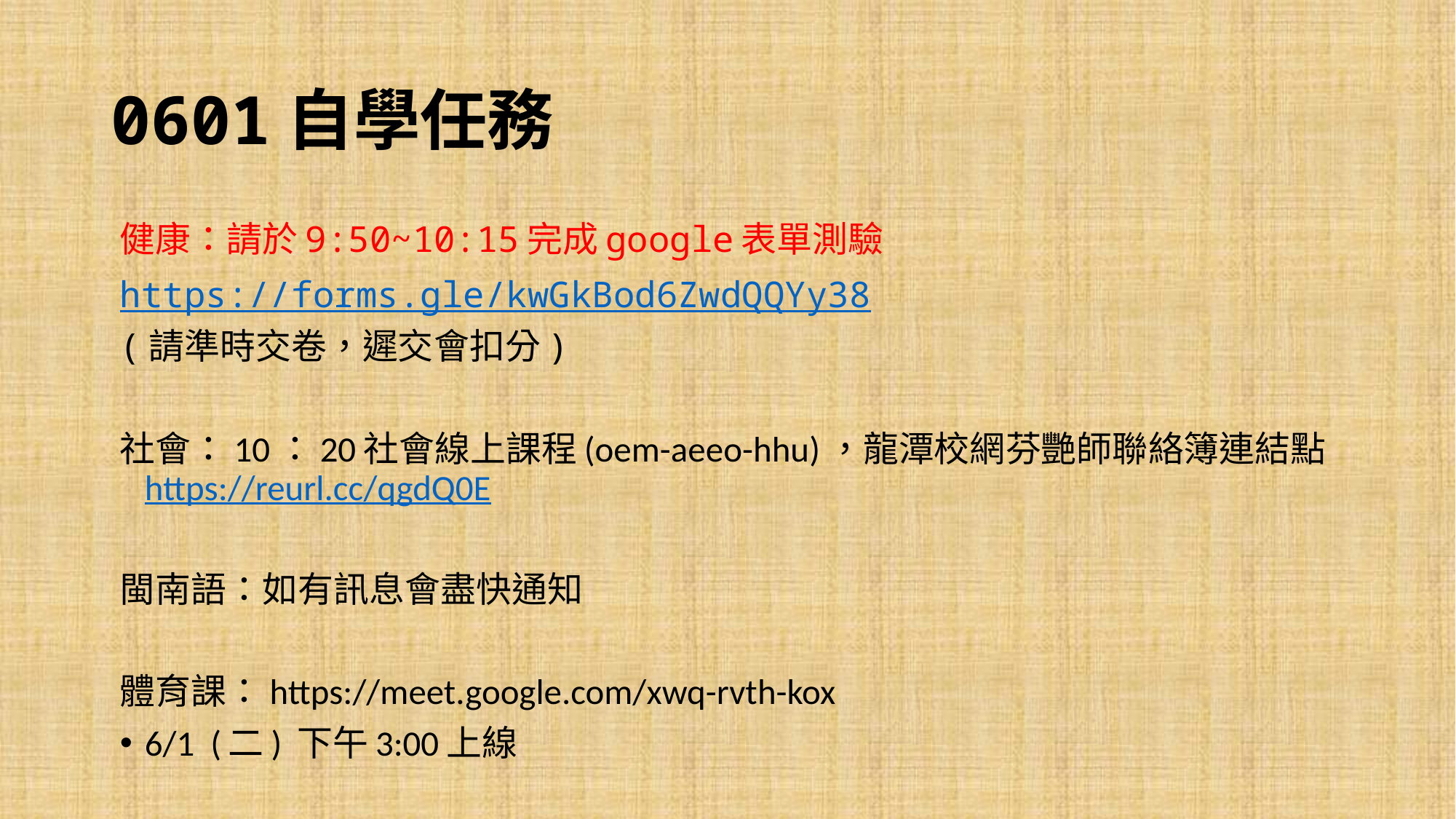

# 0601自學任務
健康：請於9:50~10:15完成google表單測驗
https://forms.gle/kwGkBod6ZwdQQYy38
(請準時交卷，遲交會扣分)

社會：10：20社會線上課程(oem-aeeo-hhu)，龍潭校網芬艷師聯絡簿連結點https://reurl.cc/qgdQ0E

閩南語：如有訊息會盡快通知

體育課：https://meet.google.com/xwq-rvth-kox
6/1  (二) 下午3:00上線